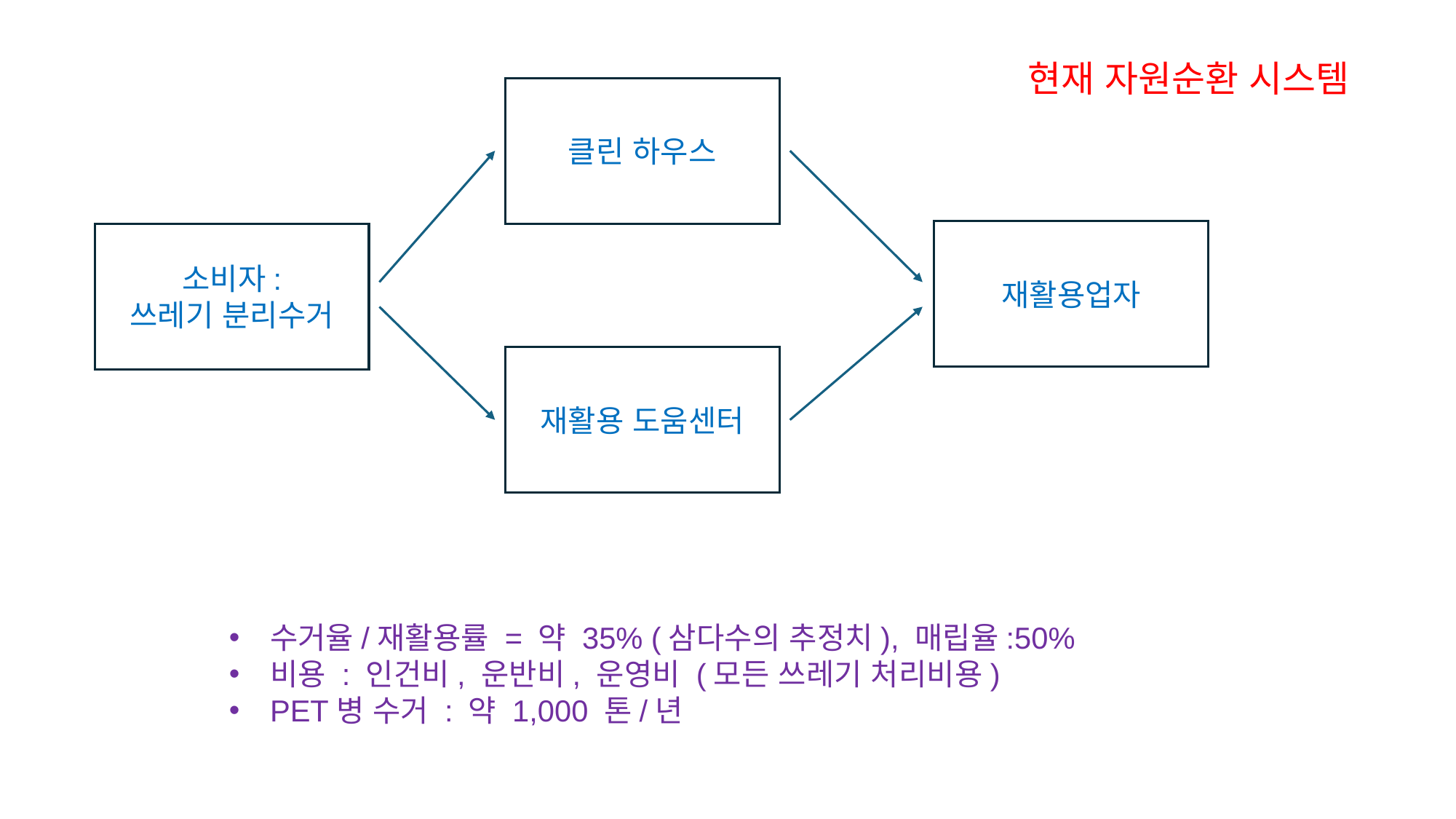

현재 자원순환 시스템
클린 하우스
재활용업자
소비자:
쓰레기 분리수거
재활용 도움센터
수거율/재활용률 = 약 35% (삼다수의 추정치), 매립율:50%
비용 : 인건비, 운반비, 운영비 (모든 쓰레기 처리비용)
PET병 수거 : 약 1,000 톤/년